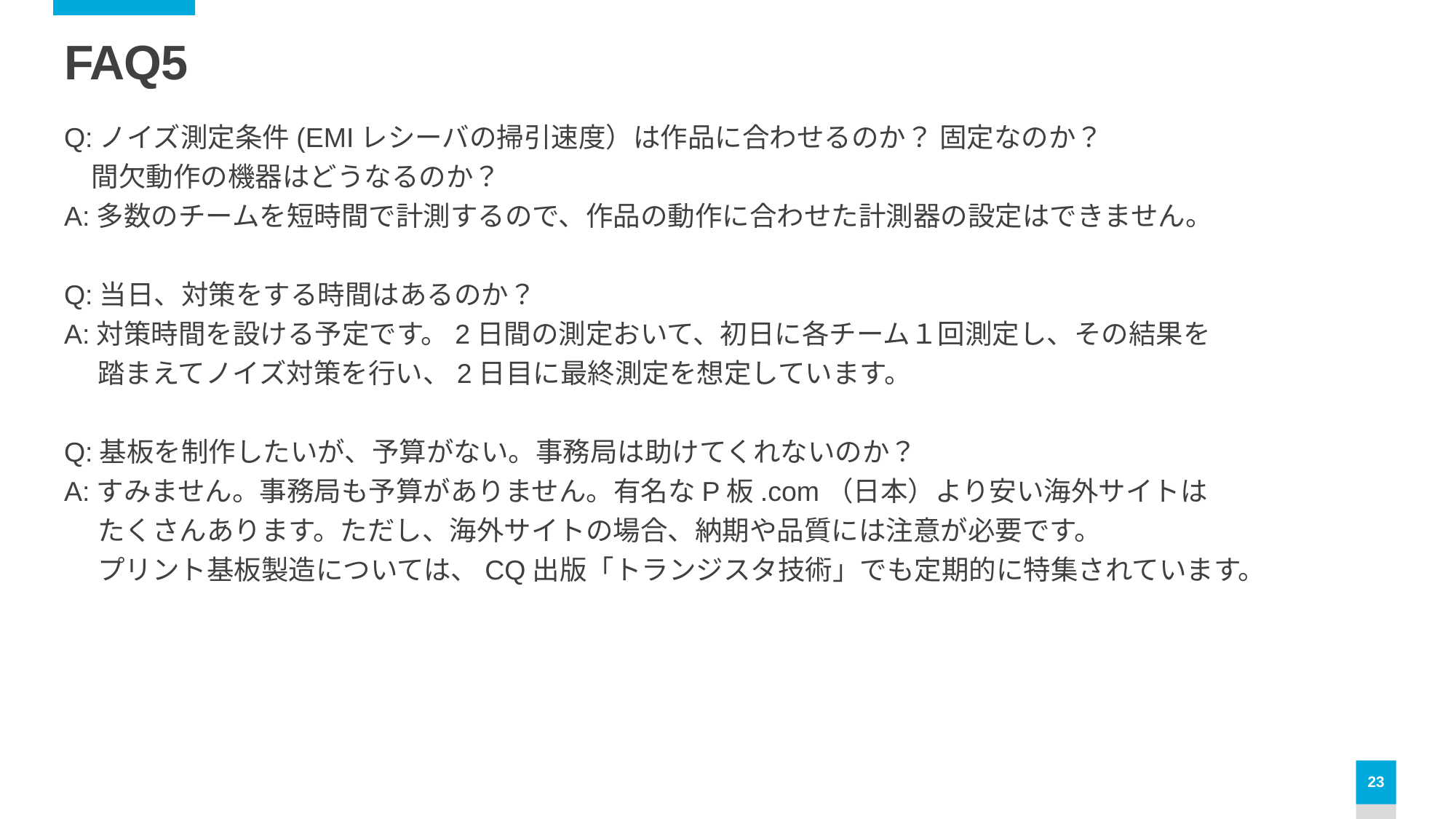

# FAQ5
Q:ノイズ測定条件(EMIレシーバの掃引速度）は作品に合わせるのか？ 固定なのか？
　間欠動作の機器はどうなるのか？
A:多数のチームを短時間で計測するので、作品の動作に合わせた計測器の設定はできません。

Q:当日、対策をする時間はあるのか？
A:対策時間を設ける予定です。2日間の測定おいて、初日に各チーム１回測定し、その結果を
　 踏まえてノイズ対策を行い、2日目に最終測定を想定しています。

Q:基板を制作したいが、予算がない。事務局は助けてくれないのか？
A:すみません。事務局も予算がありません。有名なP板.com（日本）より安い海外サイトは
　 たくさんあります。ただし、海外サイトの場合、納期や品質には注意が必要です。
　 プリント基板製造については、CQ出版「トランジスタ技術」でも定期的に特集されています。